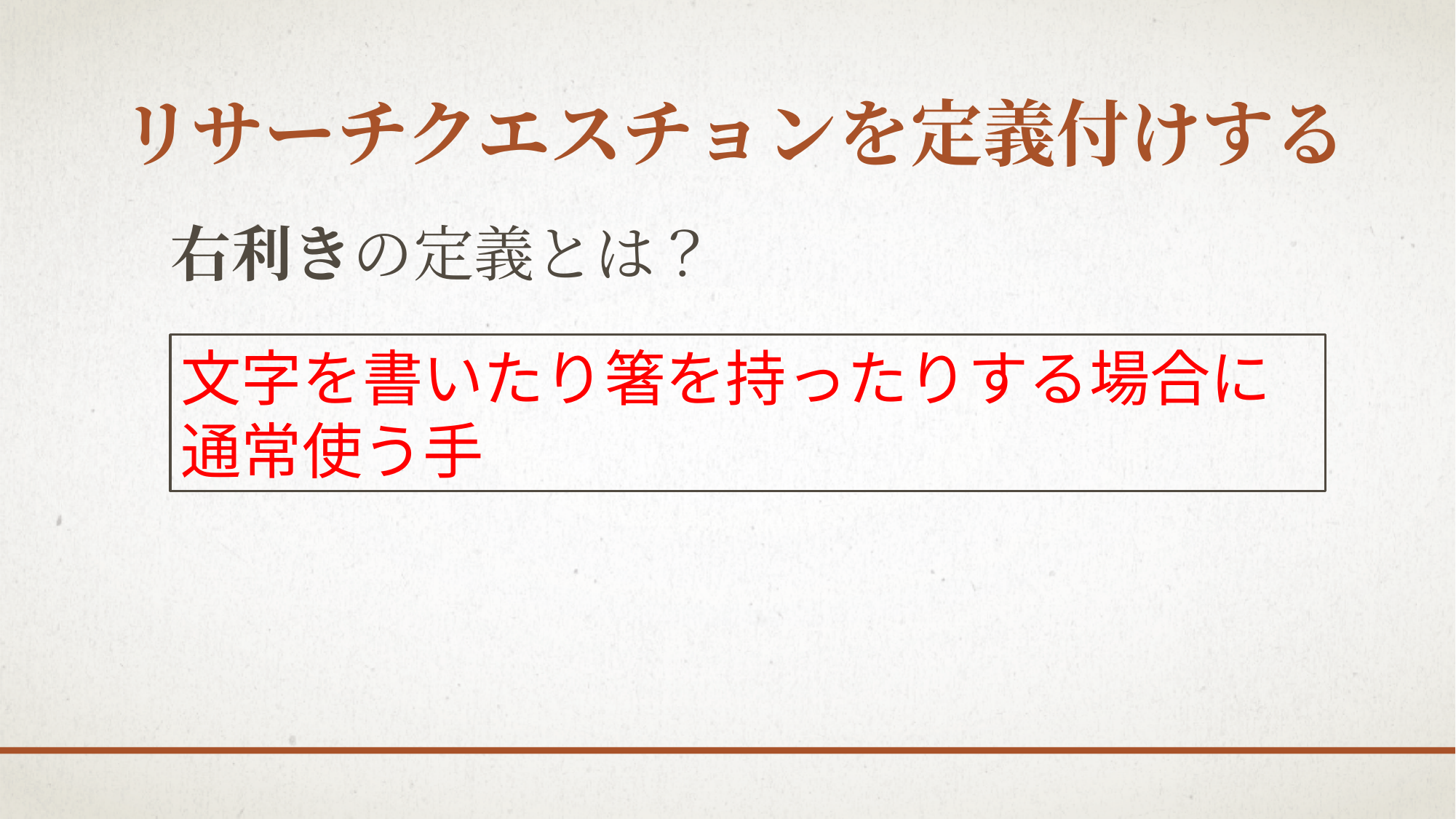

# リサーチクエスチョンを定義付けする
右利きの定義とは？
文字を書いたり箸を持ったりする場合に通常使う手